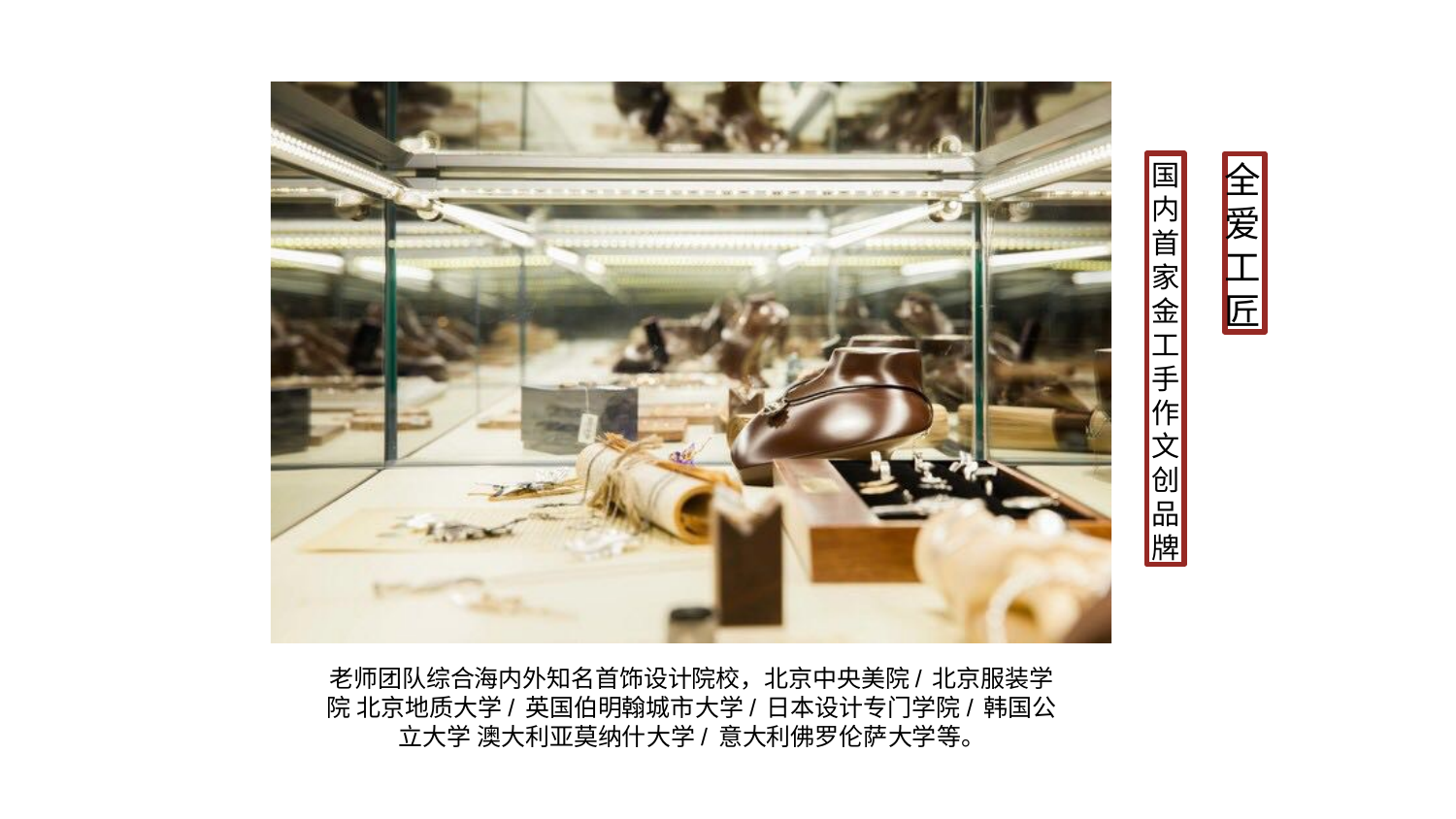

国 内 首 家 金 工 手 作 文 创 品 牌
# 全 爱 工 匠
老师团队综合海内外知名首饰设计院校，北京中央美院/北京服装学院 北京地质大学/英国伯明翰城市大学/日本设计专门学院/韩国公立大学 澳大利亚莫纳什大学/意大利佛罗伦萨大学等。